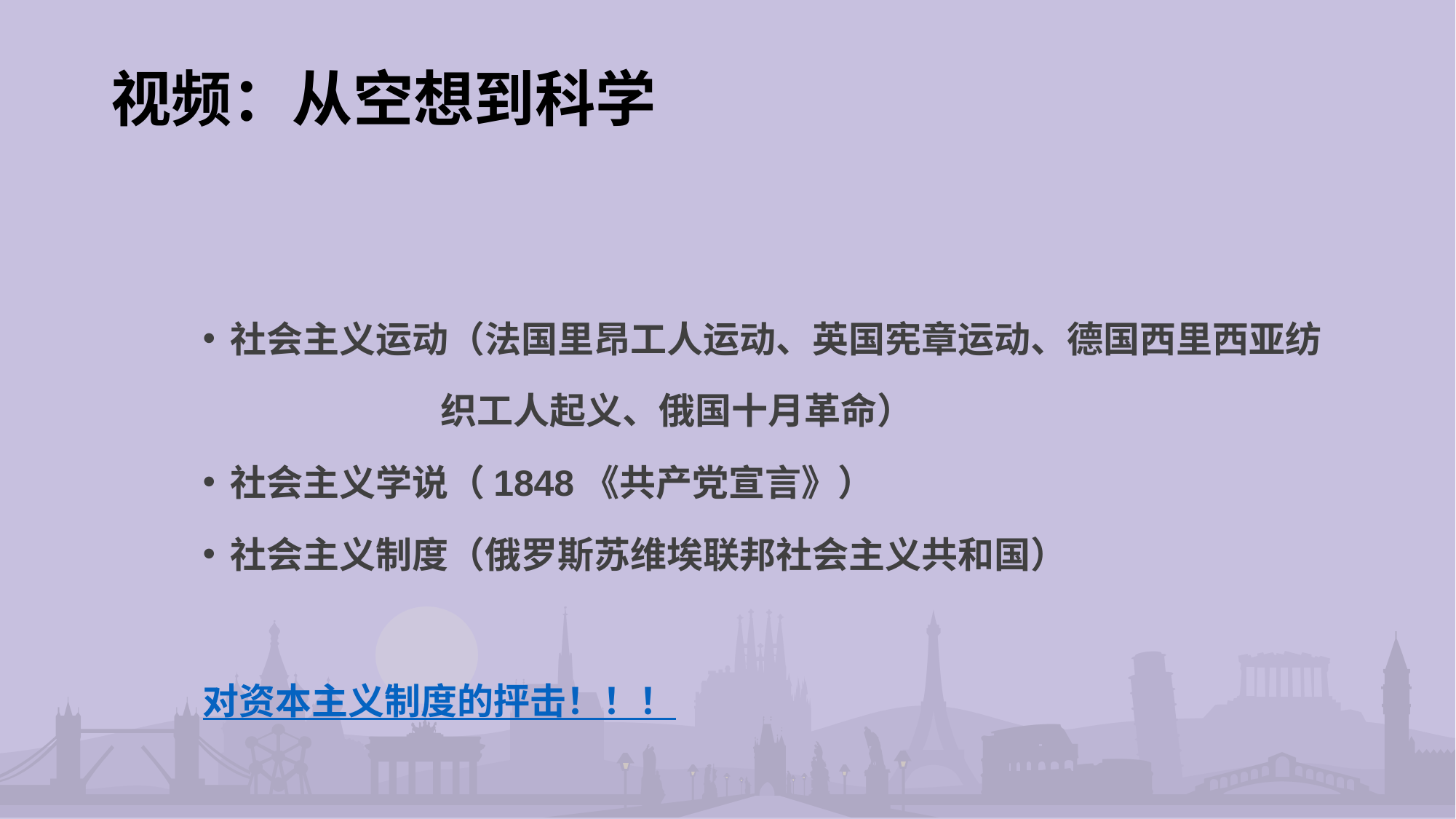

# 视频：从空想到科学

社会主义运动（法国里昂工人运动、英国宪章运动、德国西里西亚纺
                            织工人起义、俄国十月革命）
社会主义学说（1848《共产党宣言》）
社会主义制度（俄罗斯苏维埃联邦社会主义共和国）

对资本主义制度的抨击！！！